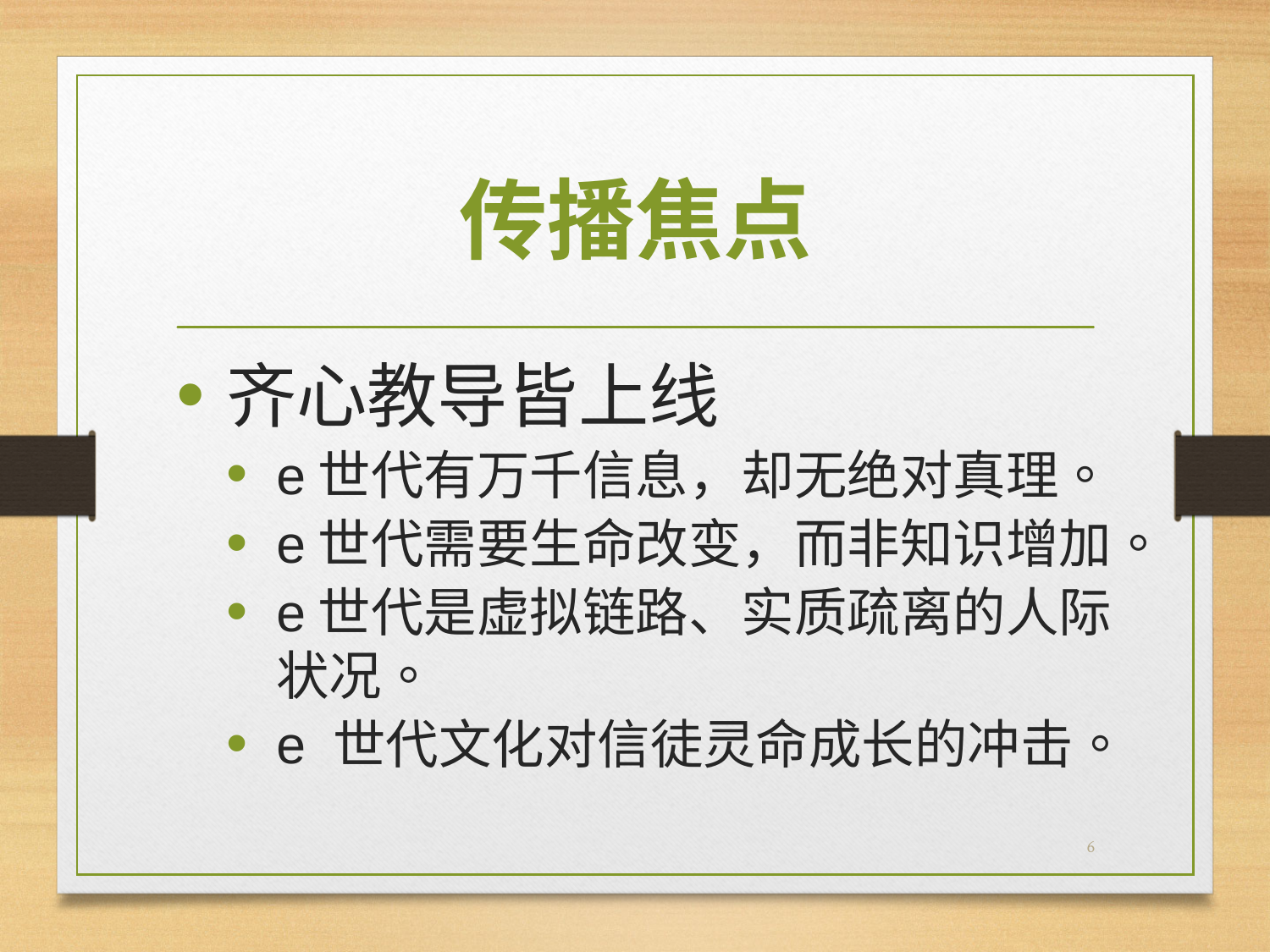

# 传播焦点
齐心教导皆上线
e世代有万千信息，却无绝对真理。
e世代需要生命改变，而非知识增加。
e世代是虚拟链路、实质疏离的人际状况。
e 世代文化对信徒灵命成长的冲击。
6